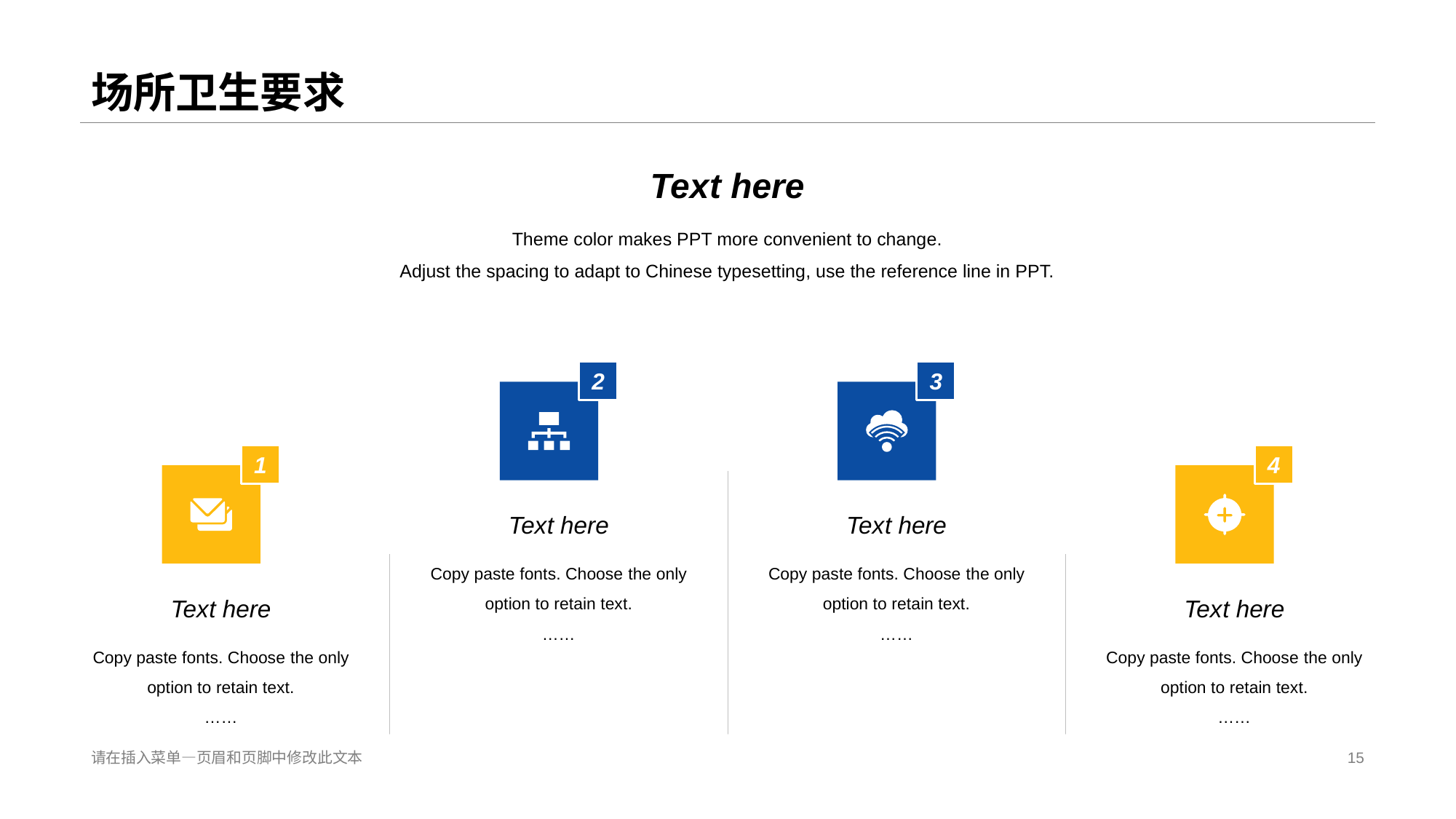

# 场所卫生要求
Tex t here
Theme color makes PPT more convenient to change.
Adjust  the spacing to adapt to Chinese typesetting, use the reference line in PPT.
2

3

1

4

Tex t here
Copy paste fonts. Choose  the only option to retain text.
……
Tex t here
Copy paste fonts. Choose  the only option to retain text.
……
Tex t here
Copy paste fonts. Choose  the only option to retain text.
……
Tex t here
Copy paste fonts. Choose  the only option to retain text.
……
请在插入菜单—页眉和页脚中修改此文本
15